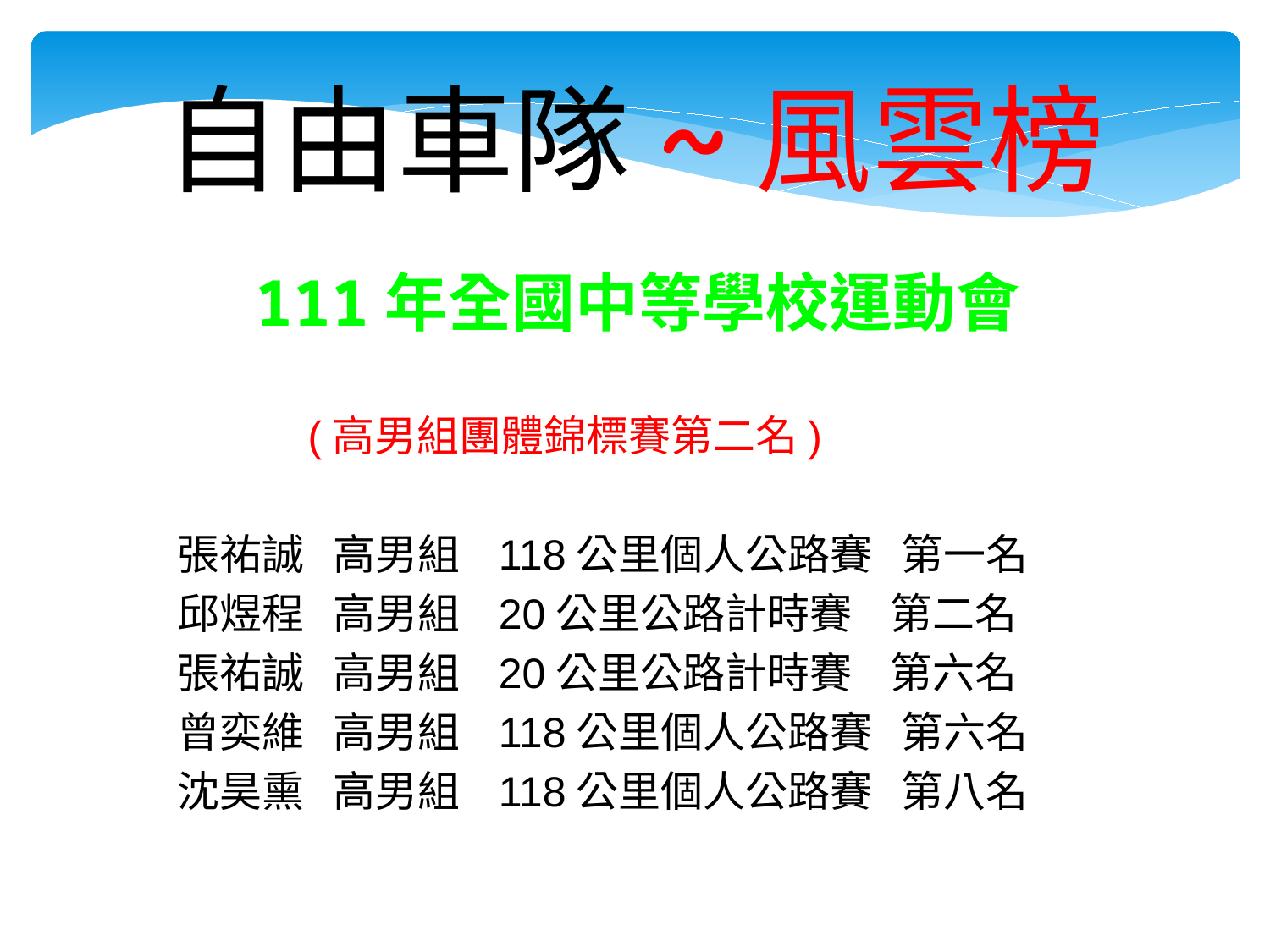

自由車隊~風雲榜
111年全國中等學校運動會

           (高男組團體錦標賽第二名)

張祐誠   高男組   118公里個人公路賽   第一名
邱煜程   高男組   20公里公路計時賽    第二名
張祐誠   高男組   20公里公路計時賽    第六名
曾奕維   高男組   118公里個人公路賽   第六名
沈昊熏   高男組   118公里個人公路賽   第八名